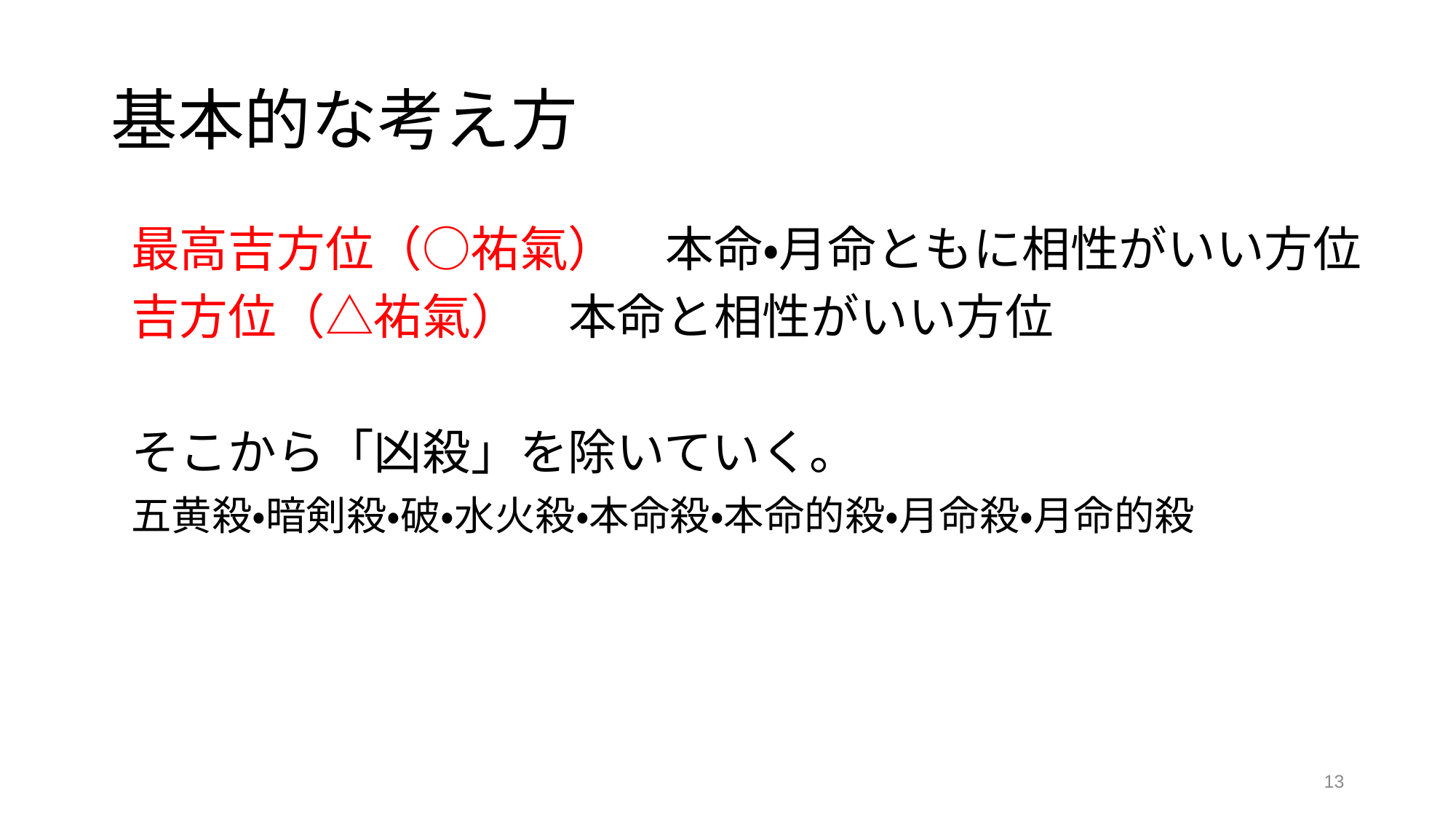

# 基本的な考え方
最高吉方位（○祐氣）　本命・月命ともに相性がいい方位
吉方位（△祐氣）　本命と相性がいい方位

そこから「凶殺」を除いていく。
五黄殺・暗剣殺・破・水火殺・本命殺・本命的殺・月命殺・月命的殺

13